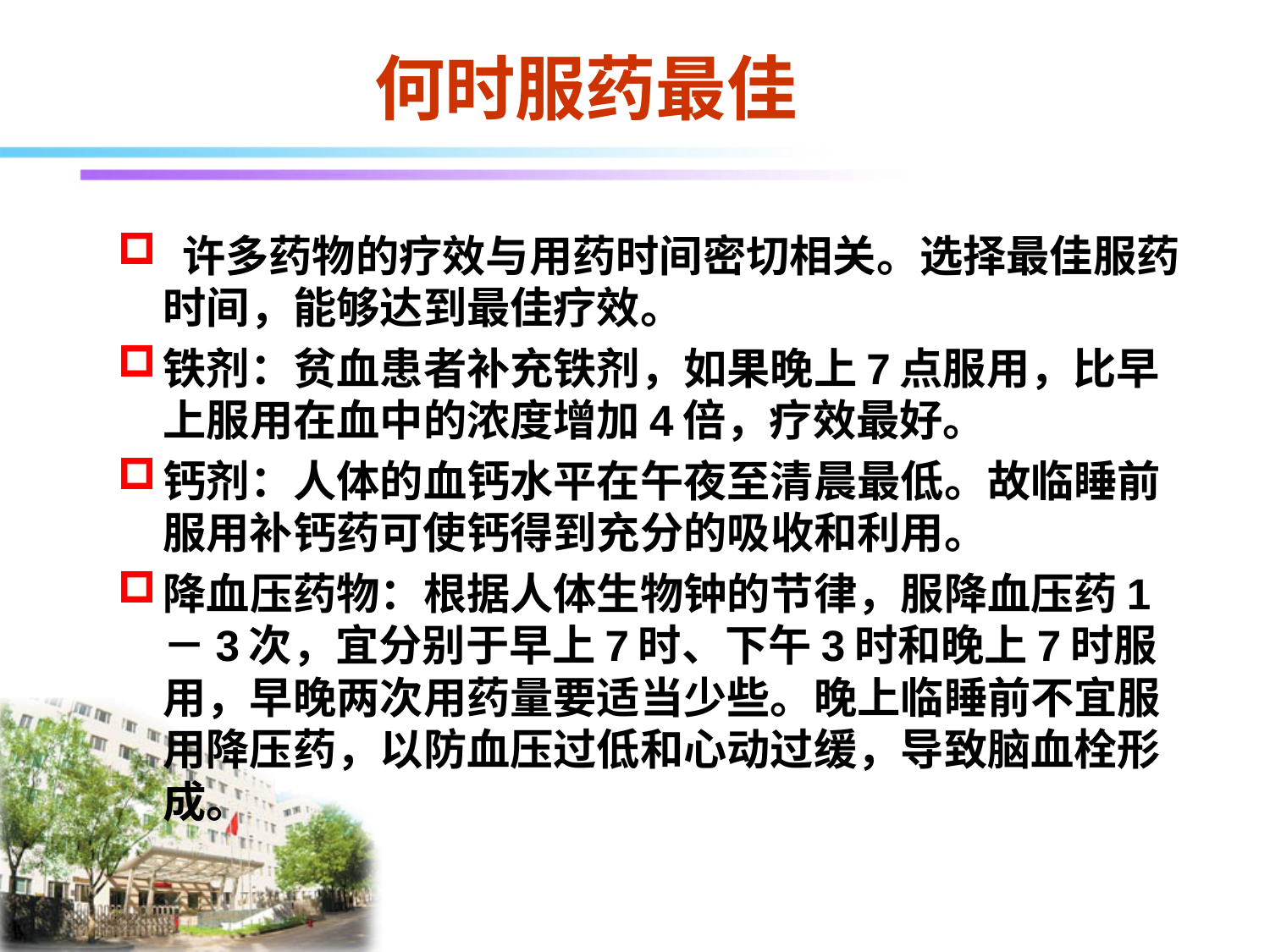

# 何时服药最佳
 许多药物的疗效与用药时间密切相关。选择最佳服药时间，能够达到最佳疗效。
铁剂：贫血患者补充铁剂，如果晚上7点服用，比早上服用在血中的浓度增加4倍，疗效最好。
钙剂：人体的血钙水平在午夜至清晨最低。故临睡前服用补钙药可使钙得到充分的吸收和利用。
降血压药物：根据人体生物钟的节律，服降血压药1－3次，宜分别于早上7时、下午3时和晚上7时服用，早晚两次用药量要适当少些。晚上临睡前不宜服用降压药，以防血压过低和心动过缓，导致脑血栓形成。